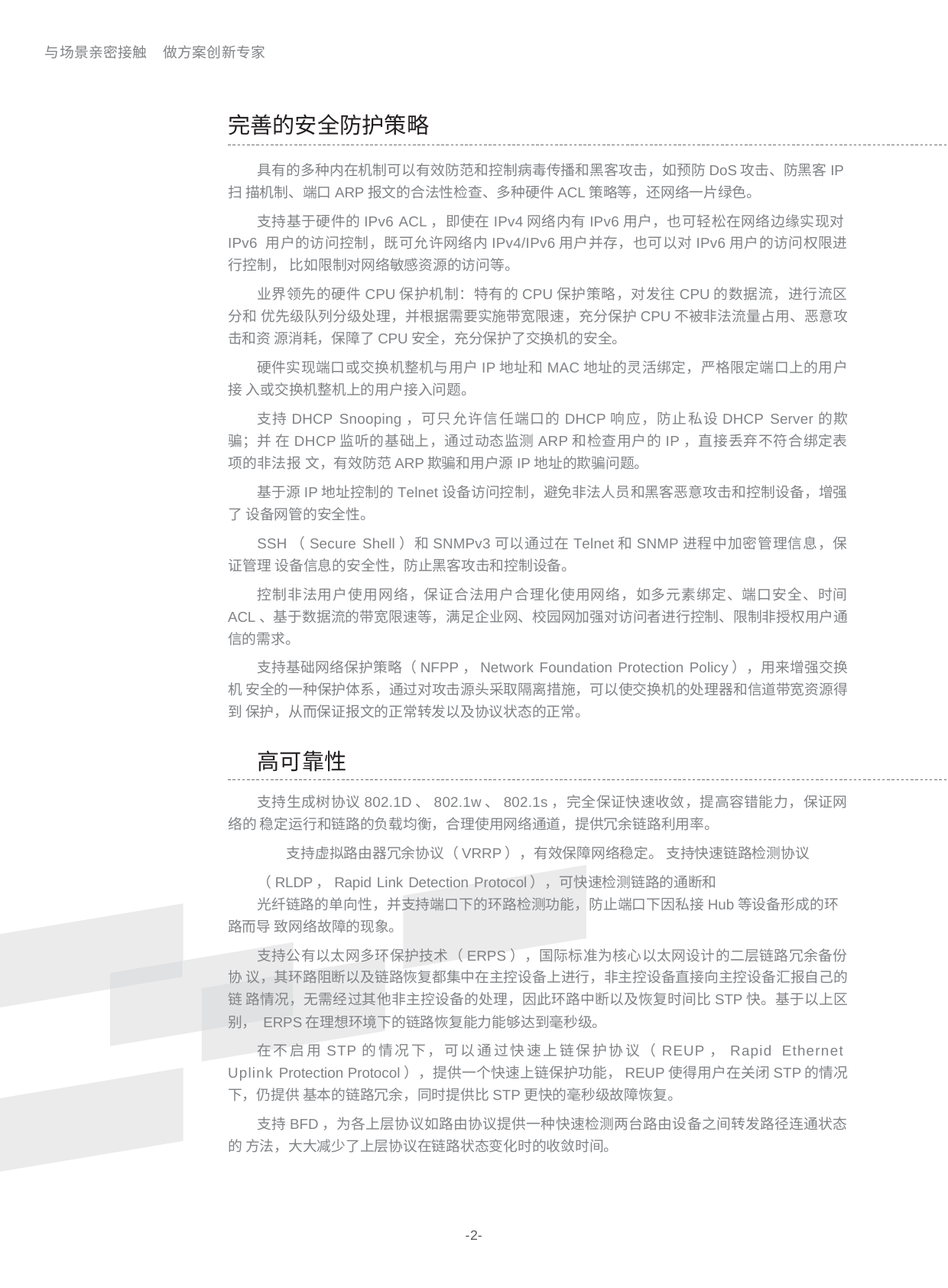

与场景亲密接触
做方案创新专家
完善的安全防护策略

具有的多种内在机制可以有效防范和控制病毒传播和黑客攻击，如预防DoS攻击、防黑客IP扫 描机制、端口ARP报文的合法性检查、多种硬件ACL策略等，还网络一片绿色。
支持基于硬件的IPv6 ACL，即使在IPv4网络内有IPv6用户，也可轻松在网络边缘实现对IPv6 用户的访问控制，既可允许网络内IPv4/IPv6用户并存，也可以对IPv6用户的访问权限进行控制， 比如限制对网络敏感资源的访问等。
业界领先的硬件CPU保护机制：特有的CPU保护策略，对发往CPU的数据流，进行流区分和 优先级队列分级处理，并根据需要实施带宽限速，充分保护CPU不被非法流量占用、恶意攻击和资 源消耗，保障了CPU安全，充分保护了交换机的安全。
硬件实现端口或交换机整机与用户IP地址和MAC地址的灵活绑定，严格限定端口上的用户接 入或交换机整机上的用户接入问题。
支持DHCP Snooping，可只允许信任端口的DHCP响应，防止私设DHCP Server的欺骗；并 在DHCP监听的基础上，通过动态监测ARP和检查用户的IP，直接丢弃不符合绑定表项的非法报 文，有效防范ARP欺骗和用户源IP地址的欺骗问题。
基于源IP地址控制的Telnet设备访问控制，避免非法人员和黑客恶意攻击和控制设备，增强了 设备网管的安全性。
SSH（Secure Shell）和SNMPv3可以通过在Telnet和SNMP进程中加密管理信息，保证管理 设备信息的安全性，防止黑客攻击和控制设备。
控制非法用户使用网络，保证合法用户合理化使用网络，如多元素绑定、端口安全、时间 ACL、基于数据流的带宽限速等，满足企业网、校园网加强对访问者进行控制、限制非授权用户通 信的需求。
支持基础网络保护策略（NFPP，Network Foundation Protection Policy），用来增强交换机 安全的一种保护体系，通过对攻击源头采取隔离措施，可以使交换机的处理器和信道带宽资源得到 保护，从而保证报文的正常转发以及协议状态的正常。

高可靠性
支持生成树协议802.1D、802.1w、802.1s，完全保证快速收敛，提高容错能力，保证网络的 稳定运行和链路的负载均衡，合理使用网络通道，提供冗余链路利用率。
支持虚拟路由器冗余协议（VRRP），有效保障网络稳定。 支持快速链路检测协议（RLDP，Rapid Link Detection Protocol），可快速检测链路的通断和
光纤链路的单向性，并支持端口下的环路检测功能，防止端口下因私接Hub等设备形成的环路而导 致网络故障的现象。
支持公有以太网多环保护技术（ERPS），国际标准为核心以太网设计的二层链路冗余备份协 议，其环路阻断以及链路恢复都集中在主控设备上进行，非主控设备直接向主控设备汇报自己的链 路情况，无需经过其他非主控设备的处理，因此环路中断以及恢复时间比STP快。基于以上区别， ERPS在理想环境下的链路恢复能力能够达到毫秒级。
在不启用STP的情况下，可以通过快速上链保护协议（REUP，Rapid  Ethernet  Uplink Protection Protocol），提供一个快速上链保护功能，REUP使得用户在关闭STP的情况下，仍提供 基本的链路冗余，同时提供比STP更快的毫秒级故障恢复。
支持BFD，为各上层协议如路由协议提供一种快速检测两台路由设备之间转发路径连通状态的 方法，大大减少了上层协议在链路状态变化时的收敛时间。

-2-